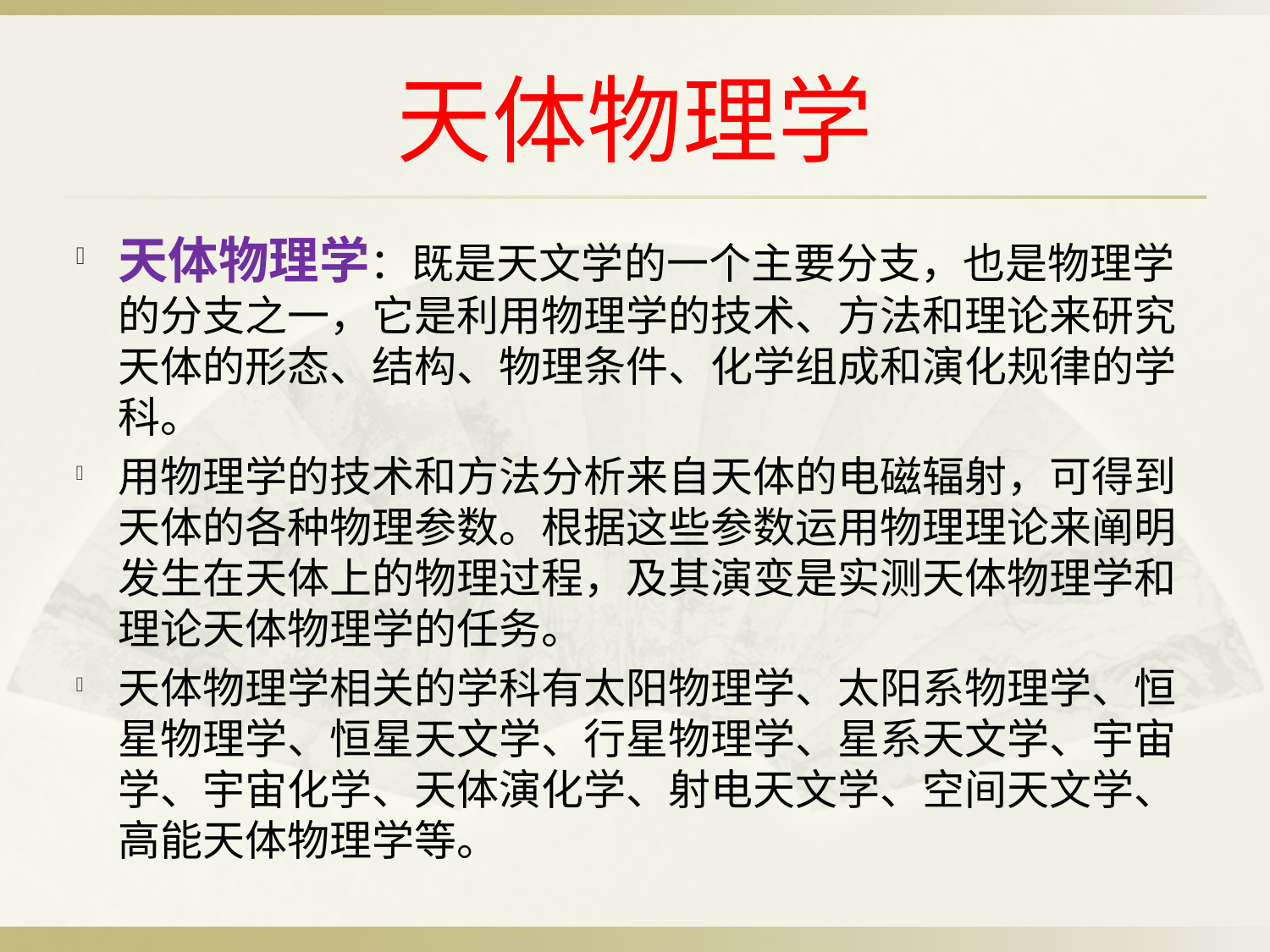

# 天体物理学
天体物理学：既是天文学的一个主要分支，也是物理学的分支之一，它是利用物理学的技术、方法和理论来研究天体的形态、结构、物理条件、化学组成和演化规律的学科。
用物理学的技术和方法分析来自天体的电磁辐射，可得到天体的各种物理参数。根据这些参数运用物理理论来阐明发生在天体上的物理过程，及其演变是实测天体物理学和理论天体物理学的任务。
天体物理学相关的学科有太阳物理学、太阳系物理学、恒星物理学、恒星天文学、行星物理学、星系天文学、宇宙学、宇宙化学、天体演化学、射电天文学、空间天文学、高能天体物理学等。